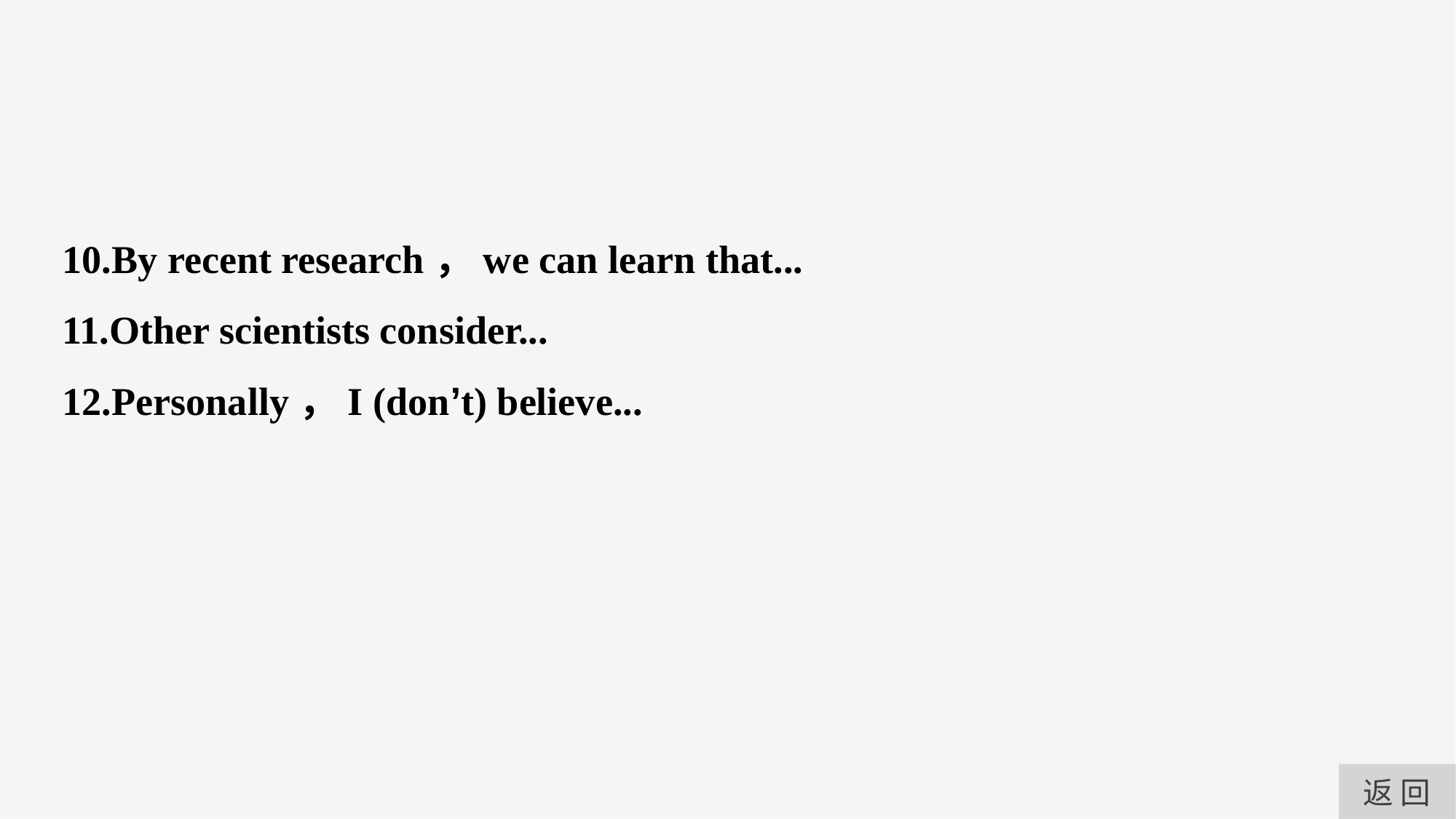

10.By recent research，we can learn that...
11.Other scientists consider...
12.Personally，I (don’t) believe...
返 回